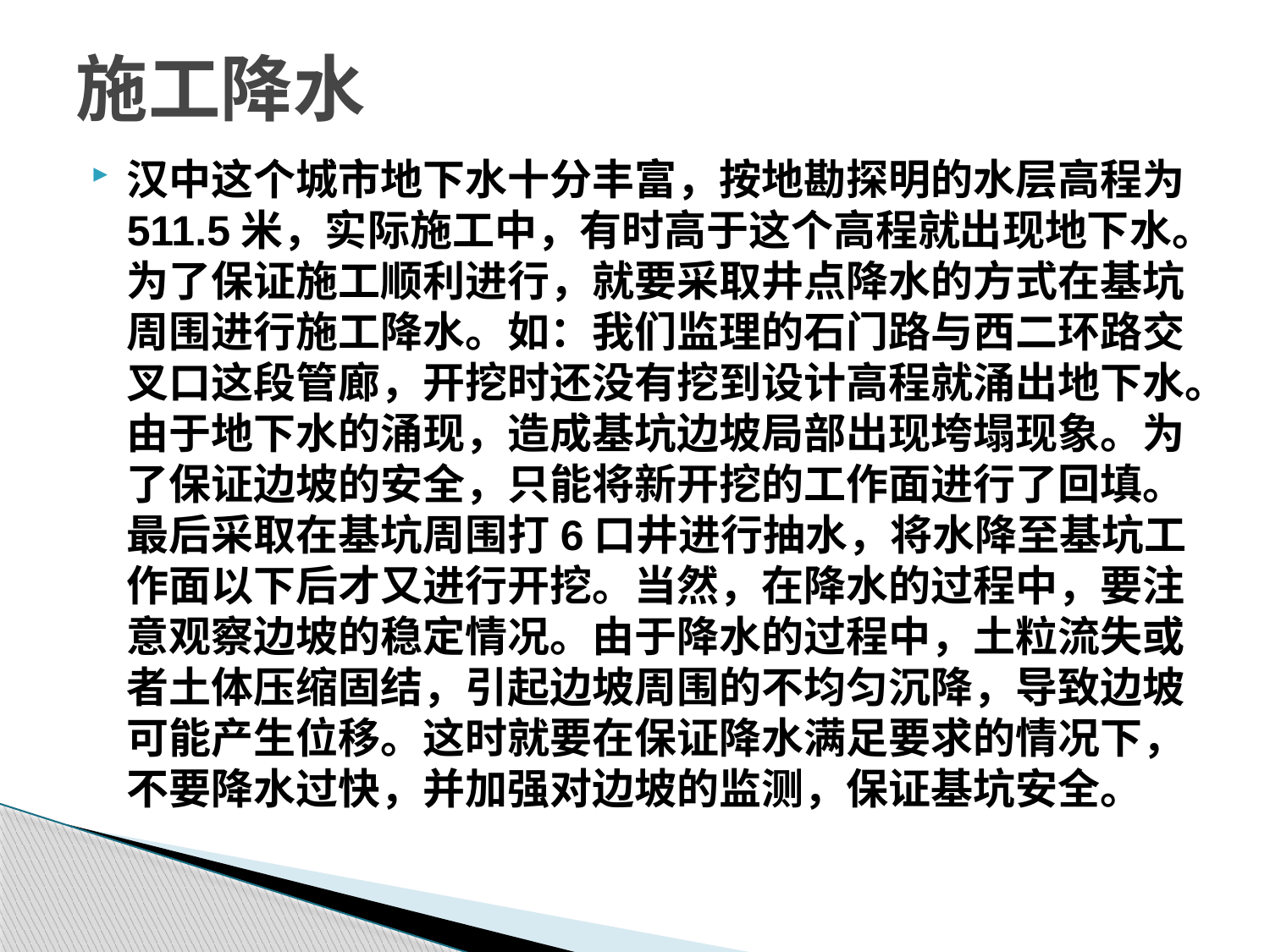

# 施工降水
汉中这个城市地下水十分丰富，按地勘探明的水层高程为511.5米，实际施工中，有时高于这个高程就出现地下水。为了保证施工顺利进行，就要采取井点降水的方式在基坑周围进行施工降水。如：我们监理的石门路与西二环路交叉口这段管廊，开挖时还没有挖到设计高程就涌出地下水。由于地下水的涌现，造成基坑边坡局部出现垮塌现象。为了保证边坡的安全，只能将新开挖的工作面进行了回填。最后采取在基坑周围打6口井进行抽水，将水降至基坑工作面以下后才又进行开挖。当然，在降水的过程中，要注意观察边坡的稳定情况。由于降水的过程中，土粒流失或者土体压缩固结，引起边坡周围的不均匀沉降，导致边坡可能产生位移。这时就要在保证降水满足要求的情况下，不要降水过快，并加强对边坡的监测，保证基坑安全。